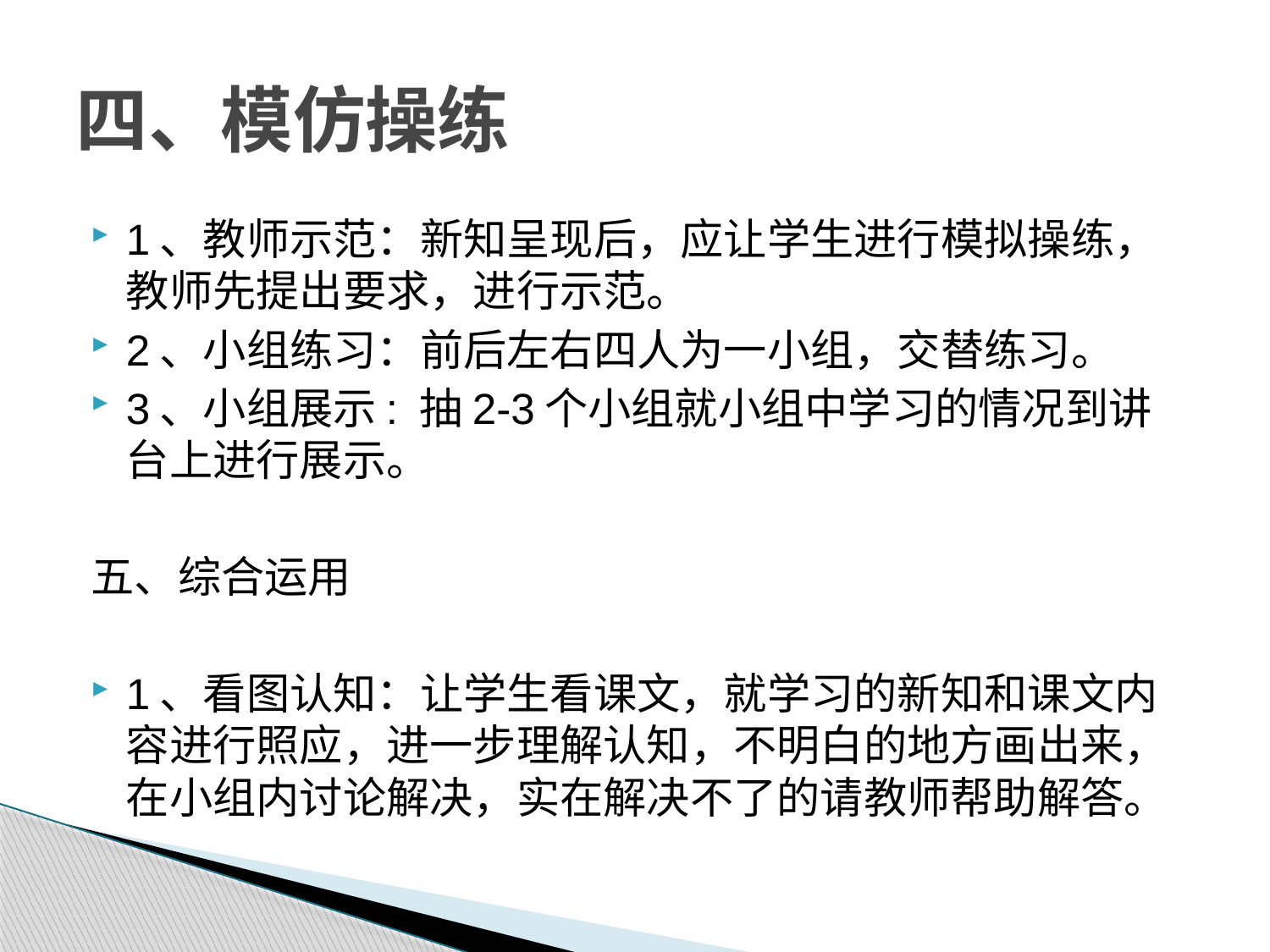

# 四、模仿操练
1、教师示范：新知呈现后，应让学生进行模拟操练，教师先提出要求，进行示范。
2、小组练习：前后左右四人为一小组，交替练习。
3、小组展示: 抽2-3个小组就小组中学习的情况到讲台上进行展示。

五、综合运用

1、看图认知：让学生看课文，就学习的新知和课文内容进行照应，进一步理解认知，不明白的地方画出来，在小组内讨论解决，实在解决不了的请教师帮助解答。